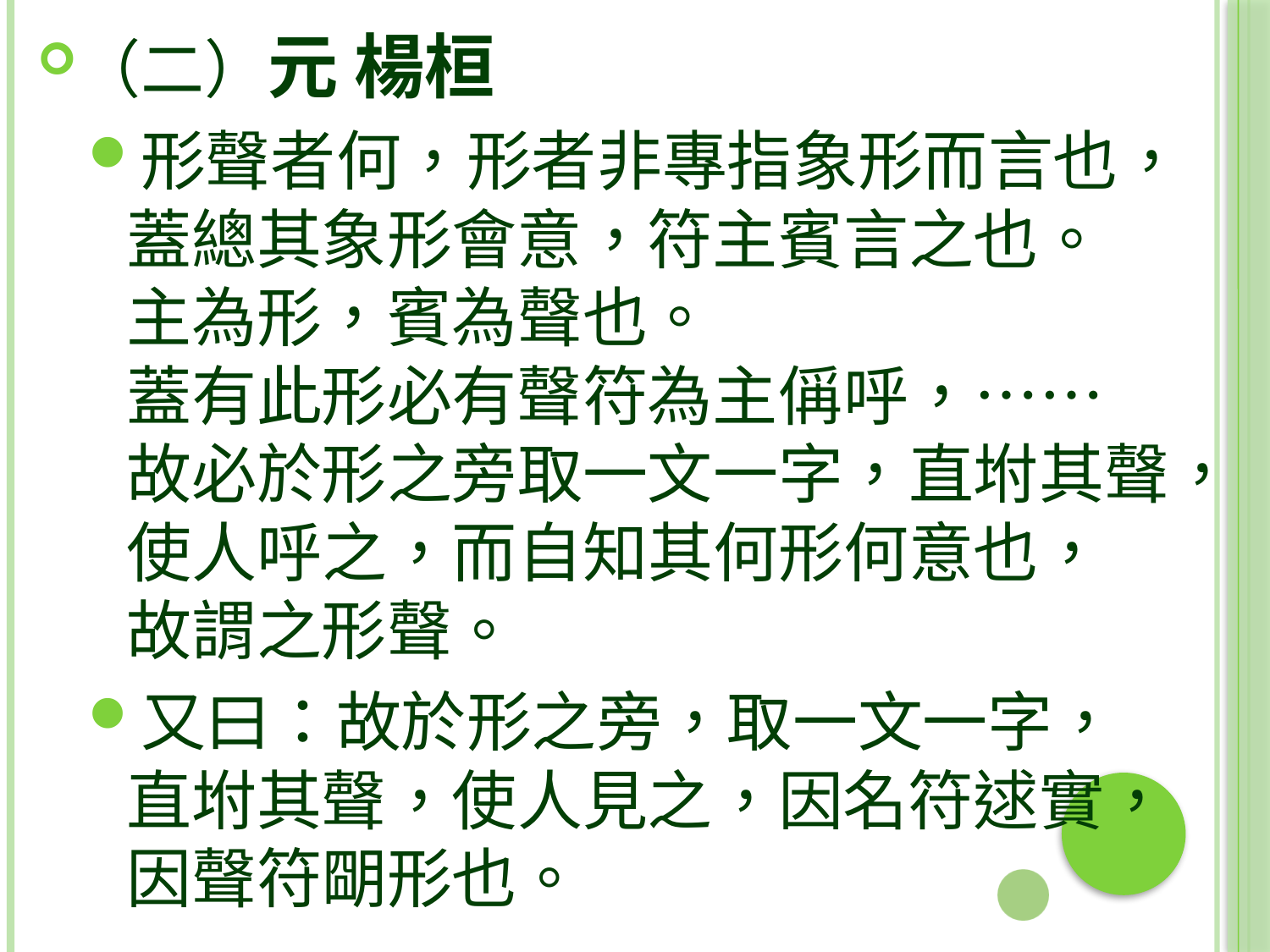

（二）元 楊桓
形聲者何，形者非專指象形而言也，蓋總其象形會意，符主賓言之也。　主為形，賓為聲也。　　　　　　　蓋有此形必有聲符為主偁呼，……　故必於形之旁取一文一字，直坿其聲，使人呼之，而自知其何形何意也，　故謂之形聲。
又曰：故於形之旁，取一文一字，　直坿其聲，使人見之，因名符逑實，因聲符朙形也。